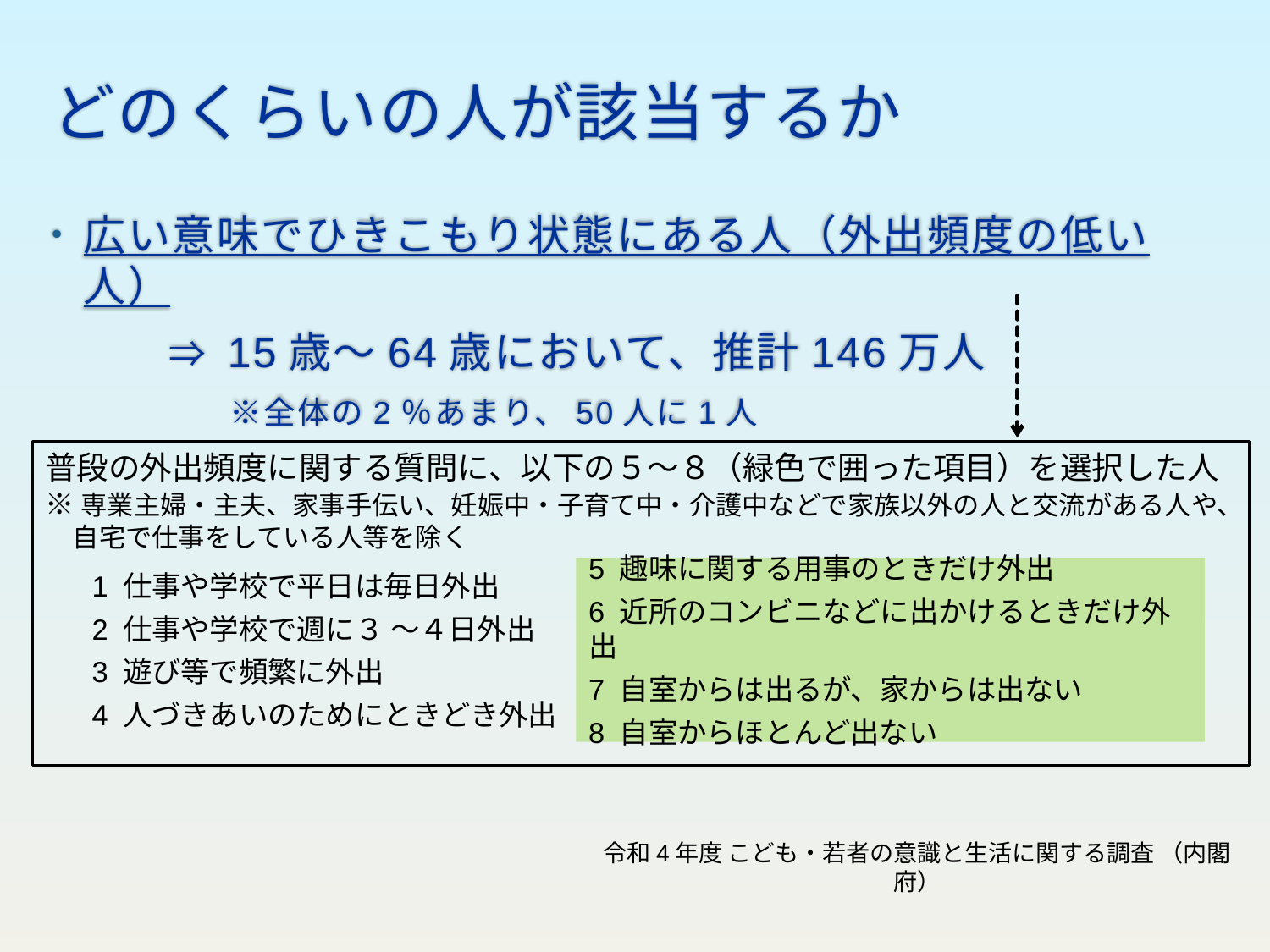

# どのくらいの人が該当するか
広い意味でひきこもり状態にある人（外出頻度の低い人）
　　　⇒ 15歳～64歳において、推計146万人
　　　　※全体の2％あまり、50人に1人

普段の外出頻度に関する質問に、以下の５～８（緑色で囲った項目）を選択した人
※専業主婦・主夫、家事手伝い、妊娠中・子育て中・介護中などで家族以外の人と交流がある人や、自宅で仕事をしている人等を除く
1 仕事や学校で平日は毎日外出
2 仕事や学校で週に３ ～４日外出
3 遊び等で頻繁に外出
4 人づきあいのためにときどき外出
5 趣味に関する用事のときだけ外出
6 近所のコンビニなどに出かけるときだけ外出
7 自室からは出るが、家からは出ない
8 自室からほとんど出ない
令和4年度 こども・若者の意識と生活に関する調査 （内閣府）